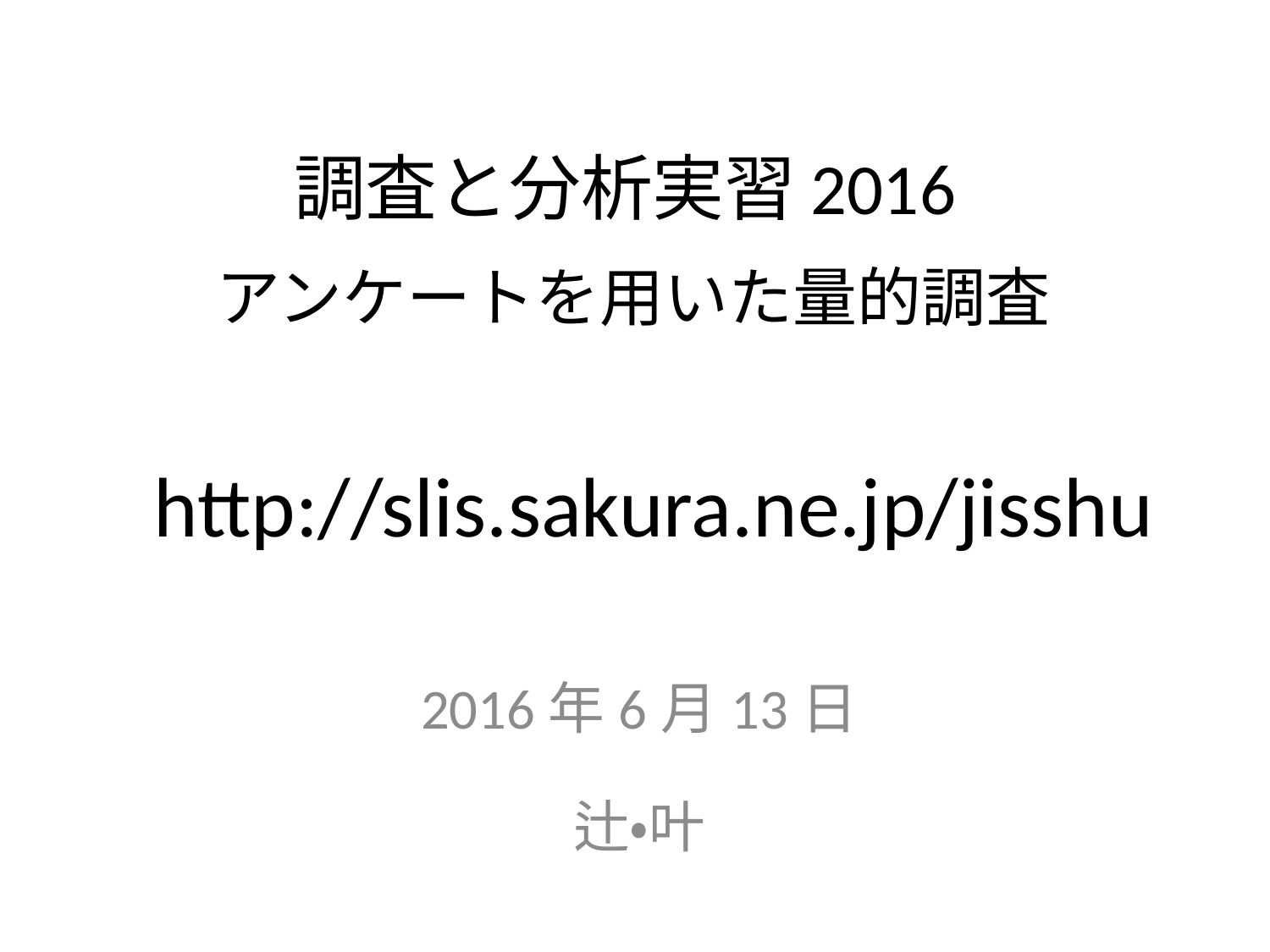

# 調査と分析実習2016 　 アンケートを用いた量的調査
http://slis.sakura.ne.jp/jisshu
2016年6月13日

辻・叶